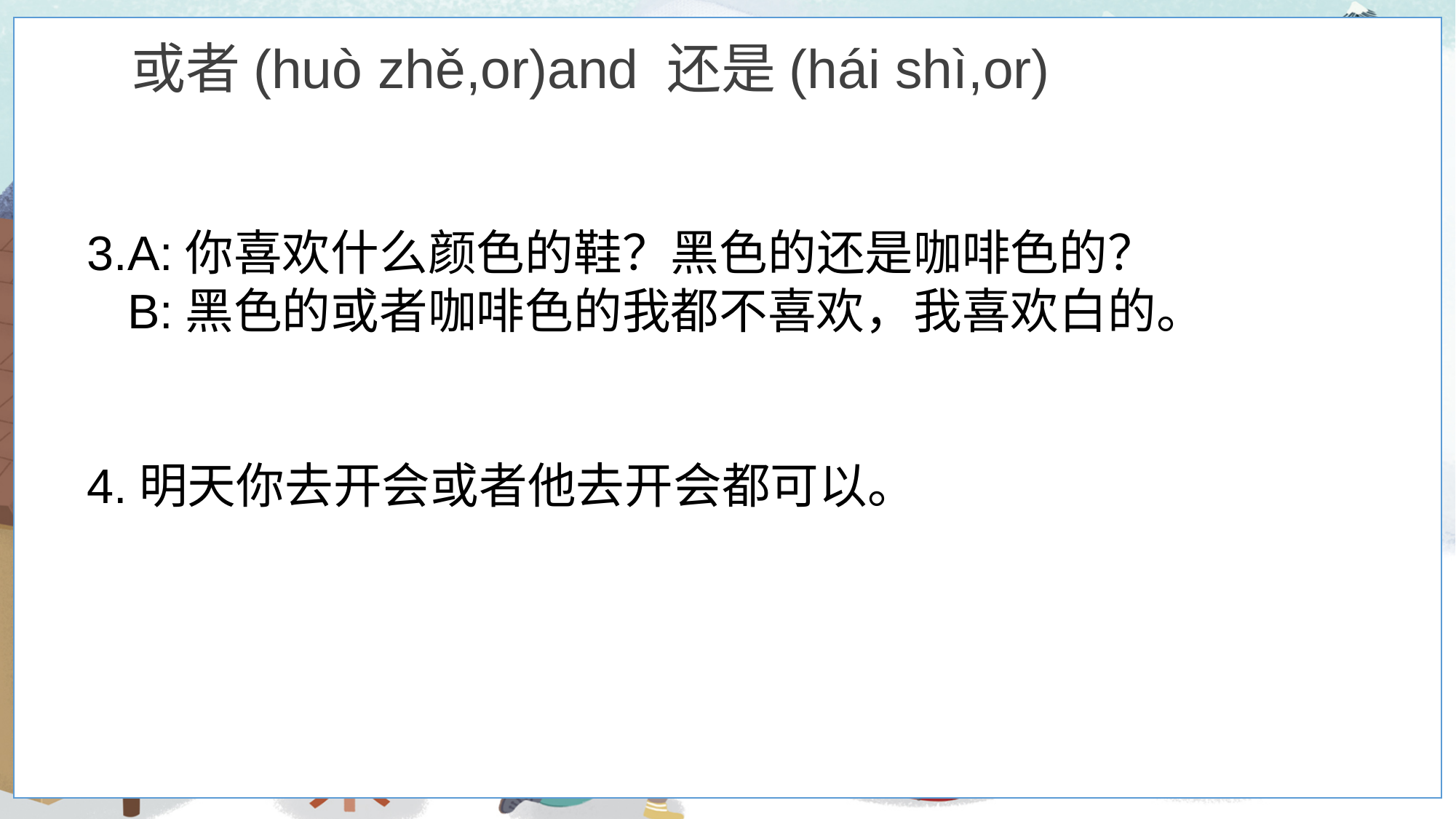

或者(huò zhě,or)and 还是(hái shì,or)
3.A:你喜欢什么颜色的鞋？黑色的还是咖啡色的？
   B:黑色的或者咖啡色的我都不喜欢，我喜欢白的。

4.明天你去开会或者他去开会都可以。